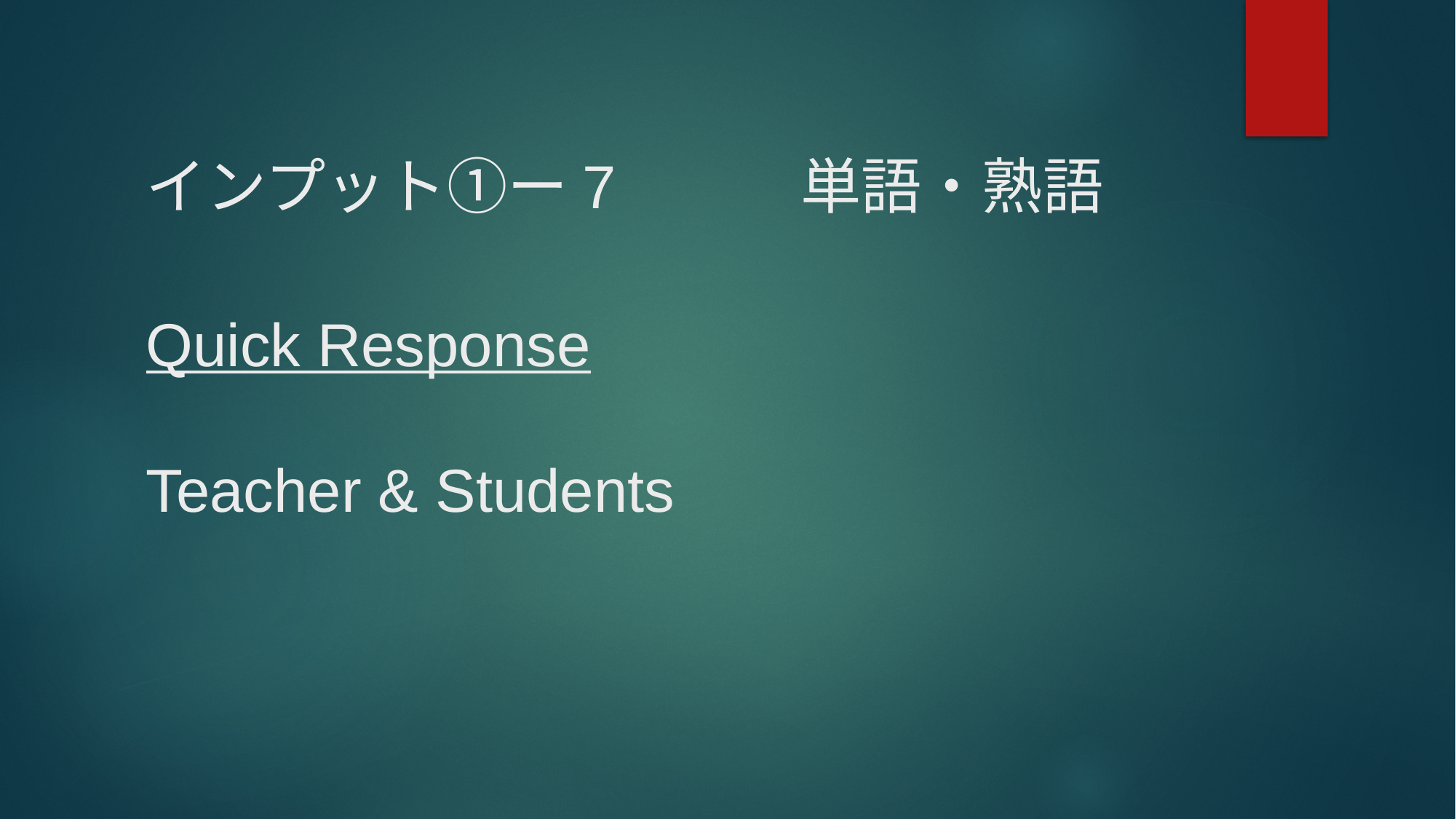

インプット①ー7		単語・熟語
# Quick Response Teacher & Students